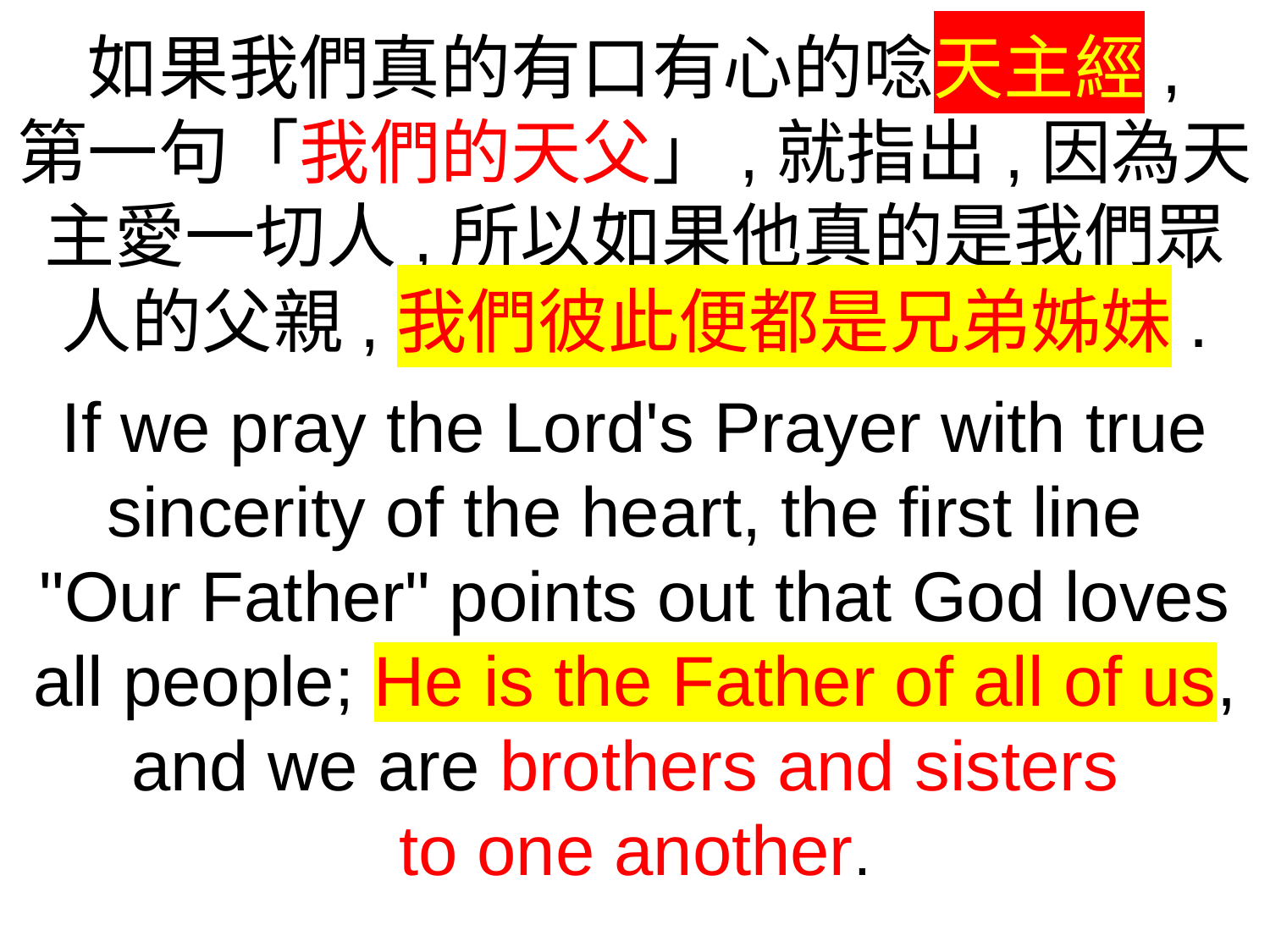

如果我們真的有口有心的唸天主經,
第一句「我們的天父」,就指出,因為天主愛一切人,所以如果他真的是我們眾人的父親,我們彼此便都是兄弟姊妹.
If we pray the Lord's Prayer with true sincerity of the heart, the first line
"Our Father" points out that God loves all people; He is the Father of all of us, and we are brothers and sisters
to one another.